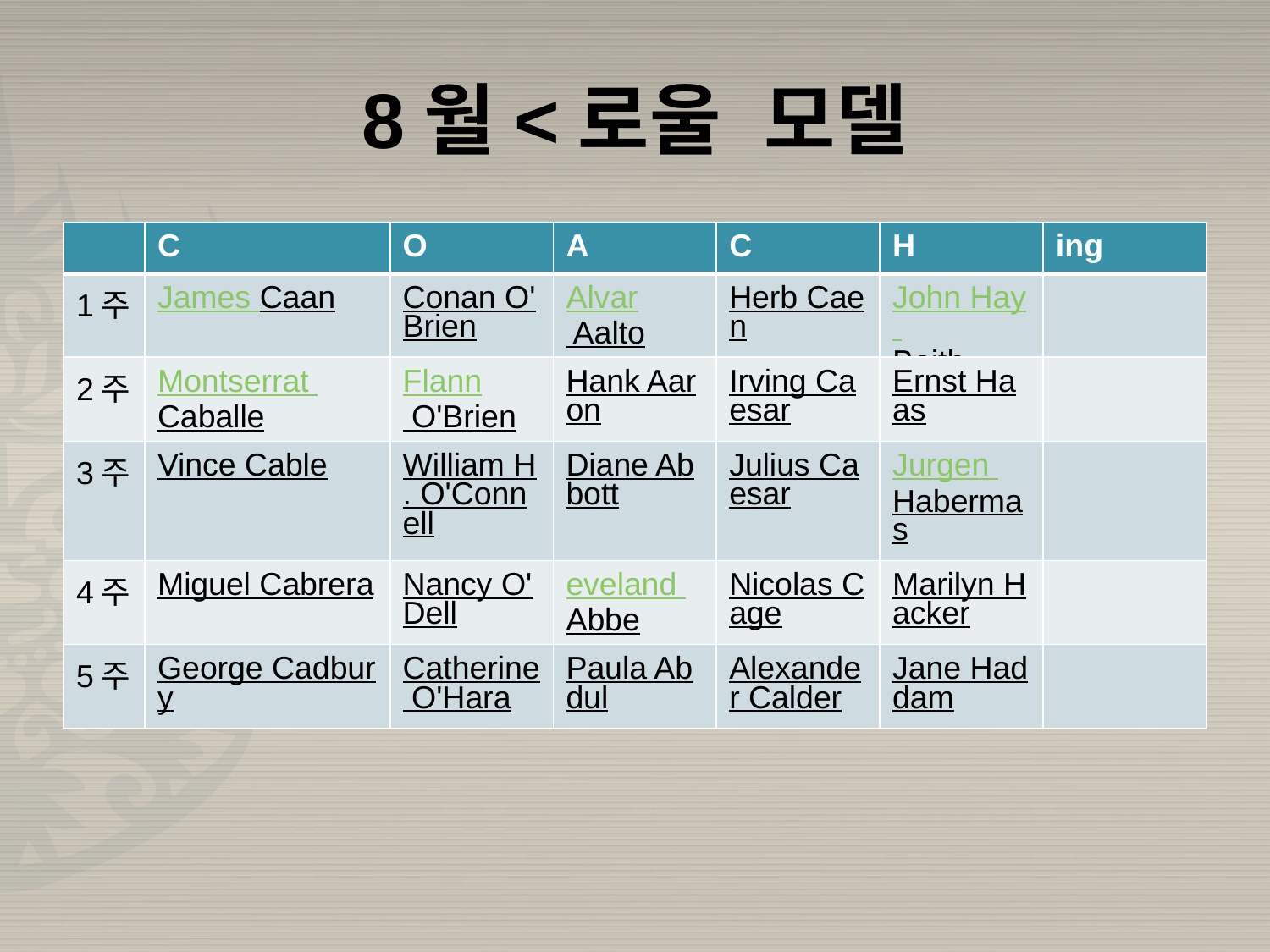

# 8월<로울  모델
|  | C | O | A | C | H | ing |
| --- | --- | --- | --- | --- | --- | --- |
| 1주 | James Caan | Conan O'Brien | Alvar Aalto | Herb Caen | John Hay Beith |  |
| 2주 | Montserrat Caballe | Flann O'Brien | Hank Aaron | Irving Caesar | Ernst Haas |  |
| 3주 | Vince Cable | William H. O'Connell | Diane Abbott | Julius Caesar | Jurgen Habermas |  |
| 4주 | Miguel Cabrera | Nancy O'Dell | eveland Abbe | Nicolas Cage | Marilyn Hacker |  |
| 5주 | George Cadbury | Catherine O'Hara | Paula Abdul | Alexander Calder | Jane Haddam |  |